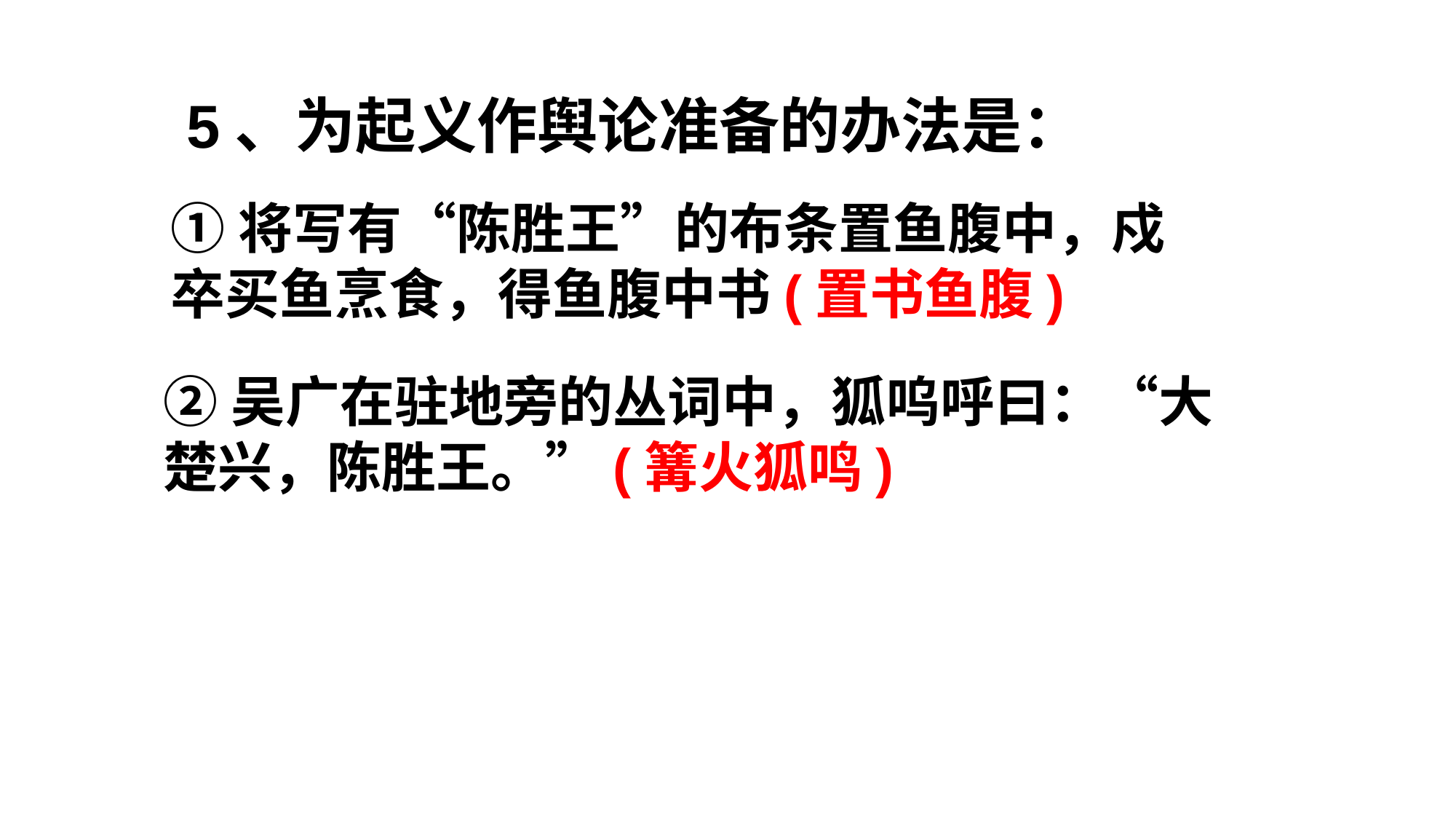

5、为起义作舆论准备的办法是：
①将写有“陈胜王”的布条置鱼腹中，戍卒买鱼烹食，得鱼腹中书(置书鱼腹)
②吴广在驻地旁的丛词中，狐呜呼曰：“大楚兴，陈胜王。”(篝火狐鸣)